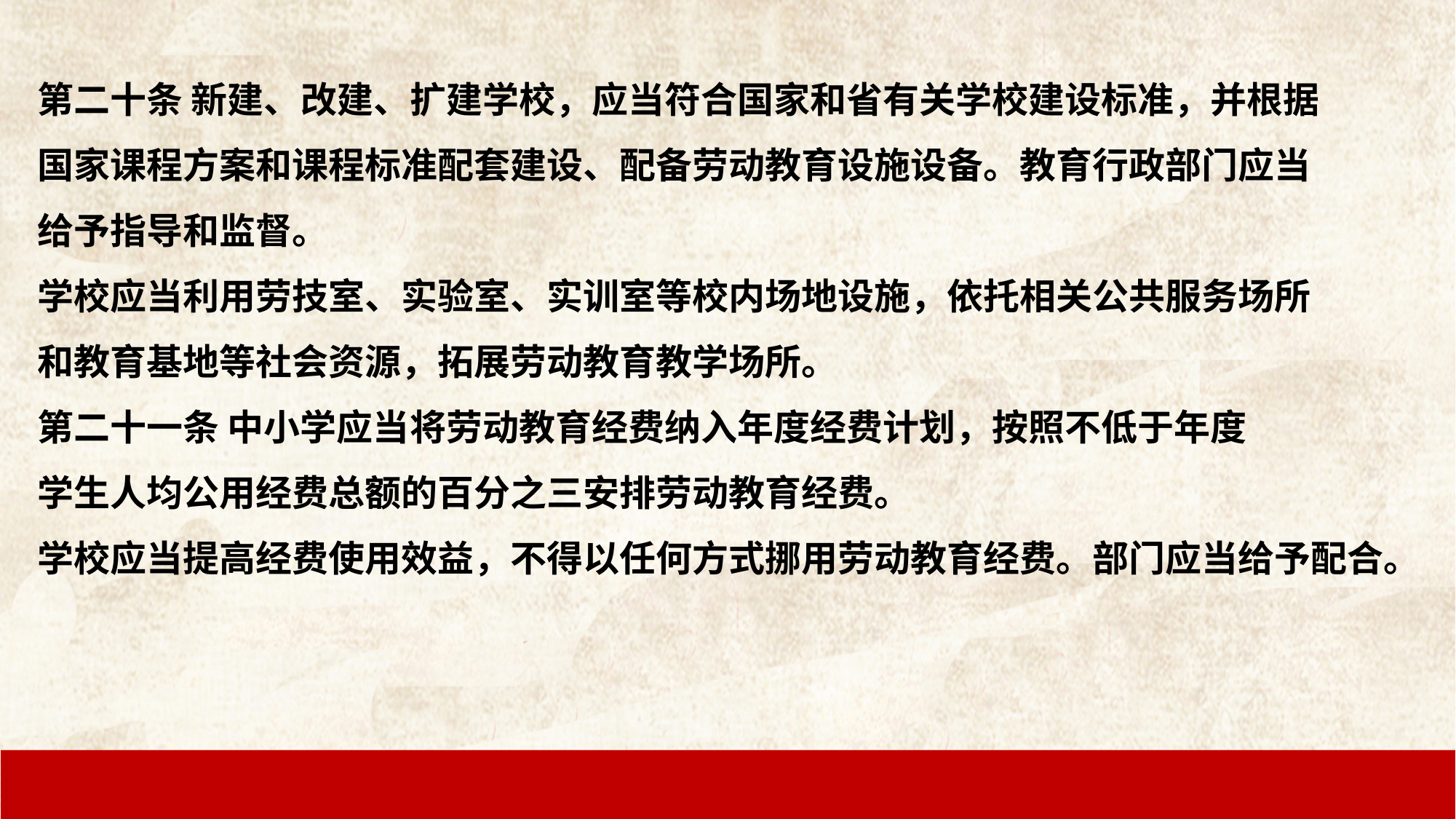

第二十条 新建、改建、扩建学校，应当符合国家和省有关学校建设标准，并根据
国家课程方案和课程标准配套建设、配备劳动教育设施设备。教育行政部门应当
给予指导和监督。
学校应当利用劳技室、实验室、实训室等校内场地设施，依托相关公共服务场所
和教育基地等社会资源，拓展劳动教育教学场所。
第二十一条 中小学应当将劳动教育经费纳入年度经费计划，按照不低于年度
学生人均公用经费总额的百分之三安排劳动教育经费。
学校应当提高经费使用效益，不得以任何方式挪用劳动教育经费。部门应当给予配合。